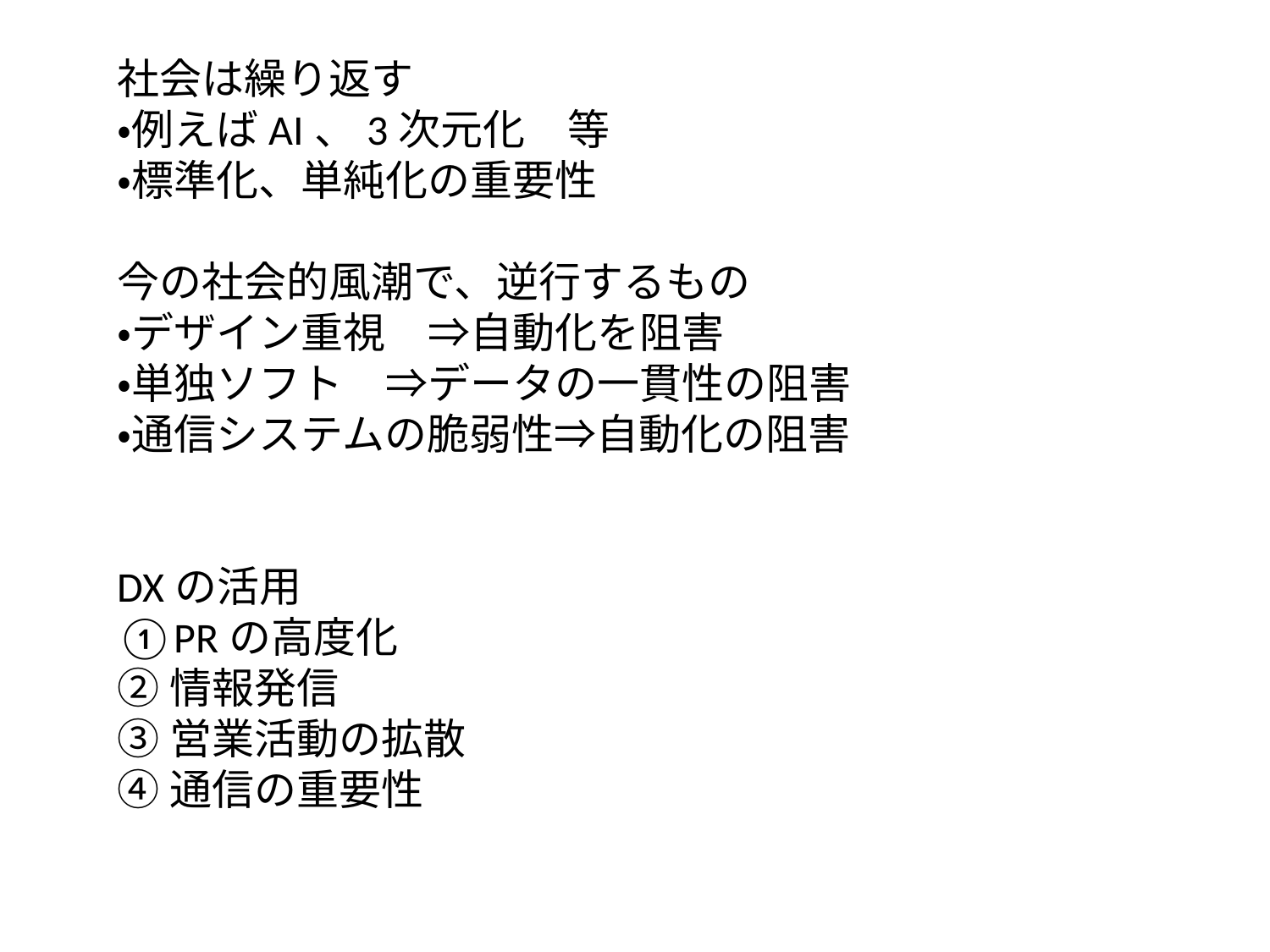

社会は繰り返す
・例えばAI、3次元化　等
・標準化、単純化の重要性

今の社会的風潮で、逆行するもの
・デザイン重視　⇒自動化を阻害
・単独ソフト　⇒データの一貫性の阻害
・通信システムの脆弱性⇒自動化の阻害

DXの活用
①PRの高度化
②情報発信
③営業活動の拡散
④通信の重要性